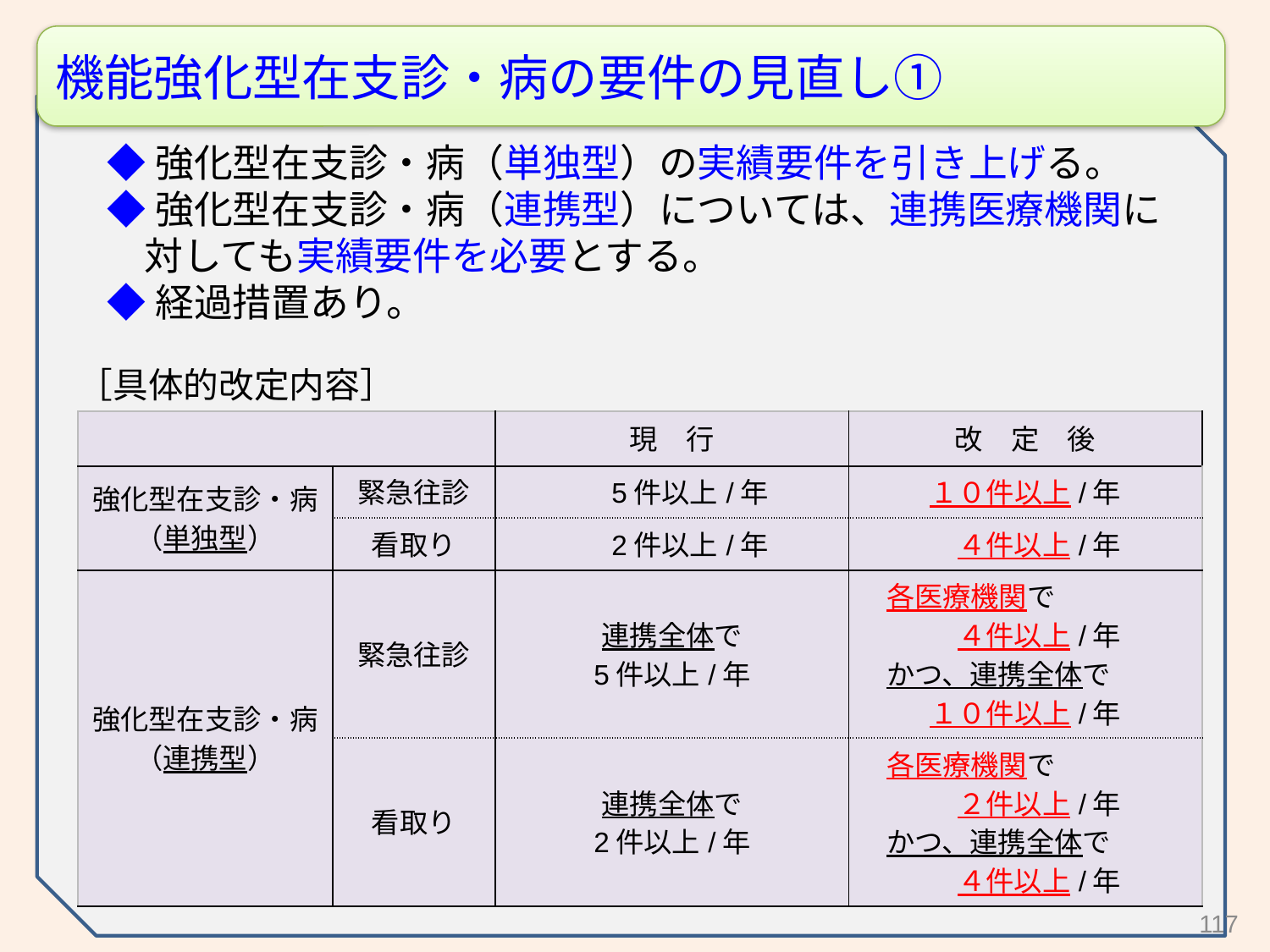

機能強化型在支診・病の要件の見直し①

◆強化型在支診・病（単独型）の実績要件を引き上げる。
◆強化型在支診・病（連携型）については、連携医療機関に対しても実績要件を必要とする。
◆経過措置あり。
［具体的改定内容］
|  |  | 現　行 | 改　定　後 |
| --- | --- | --- | --- |
| 強化型在支診・病 （単独型） | 緊急往診 | 5件以上/年 | １０件以上/年 |
|  | 看取り | 2件以上/年 | ４件以上/年 |
| 強化型在支診・病 （連携型） | 緊急往診 | 連携全体で 5件以上/年 | 各医療機関で 　４件以上/年 かつ、連携全体で １０件以上/年 |
|  | 看取り | 連携全体で 2件以上/年 | 各医療機関で 　２件以上/年 かつ、連携全体で 　４件以上/年 |
117